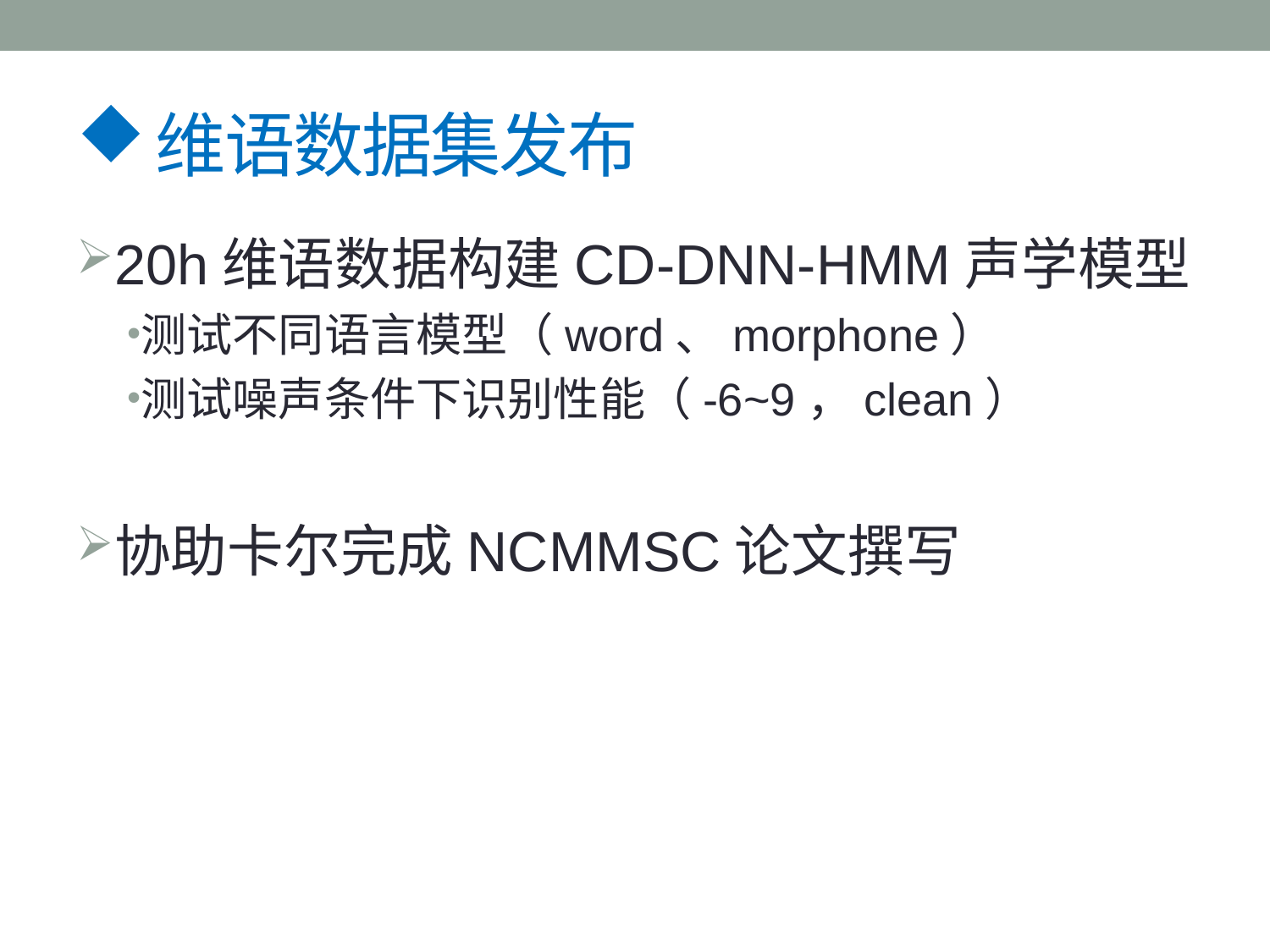

# 维语数据集发布
20h维语数据构建CD-DNN-HMM声学模型
测试不同语言模型（word、morphone）
测试噪声条件下识别性能（-6~9，clean）

协助卡尔完成NCMMSC论文撰写